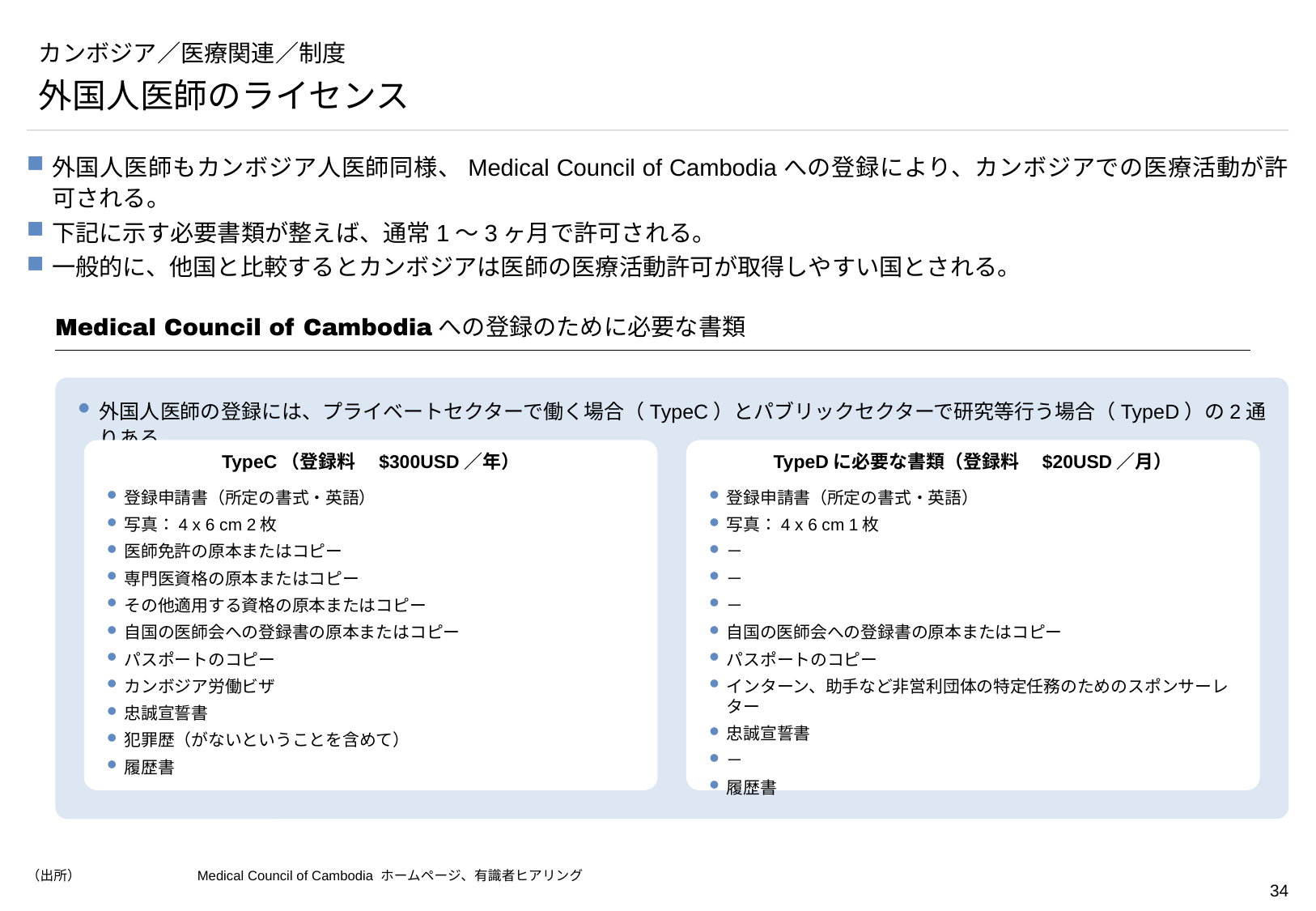

# カンボジア／医療関連／制度
外国人医師のライセンス
外国人医師もカンボジア人医師同様、Medical Council of Cambodiaへの登録により、カンボジアでの医療活動が許可される。
下記に示す必要書類が整えば、通常1～3ヶ月で許可される。
一般的に、他国と比較するとカンボジアは医師の医療活動許可が取得しやすい国とされる。
Medical Council of Cambodiaへの登録のために必要な書類
外国人医師の登録には、プライベートセクターで働く場合（TypeC）とパブリックセクターで研究等行う場合（TypeD）の2通りある。
登録申請書（所定の書式・英語）
写真：4 x 6 cm 2枚
医師免許の原本またはコピー
専門医資格の原本またはコピー
その他適用する資格の原本またはコピー
自国の医師会への登録書の原本またはコピー
パスポートのコピー
カンボジア労働ビザ
忠誠宣誓書
犯罪歴（がないということを含めて）
履歴書
登録申請書（所定の書式・英語）
写真：4 x 6 cm 1枚
－
－
－
自国の医師会への登録書の原本またはコピー
パスポートのコピー
インターン、助手など非営利団体の特定任務のためのスポンサーレター
忠誠宣誓書
－
履歴書
TypeC（登録料　$300USD／年）
TypeDに必要な書類（登録料　$20USD／月）
（出所）	 Medical Council of Cambodia ホームページ、有識者ヒアリング